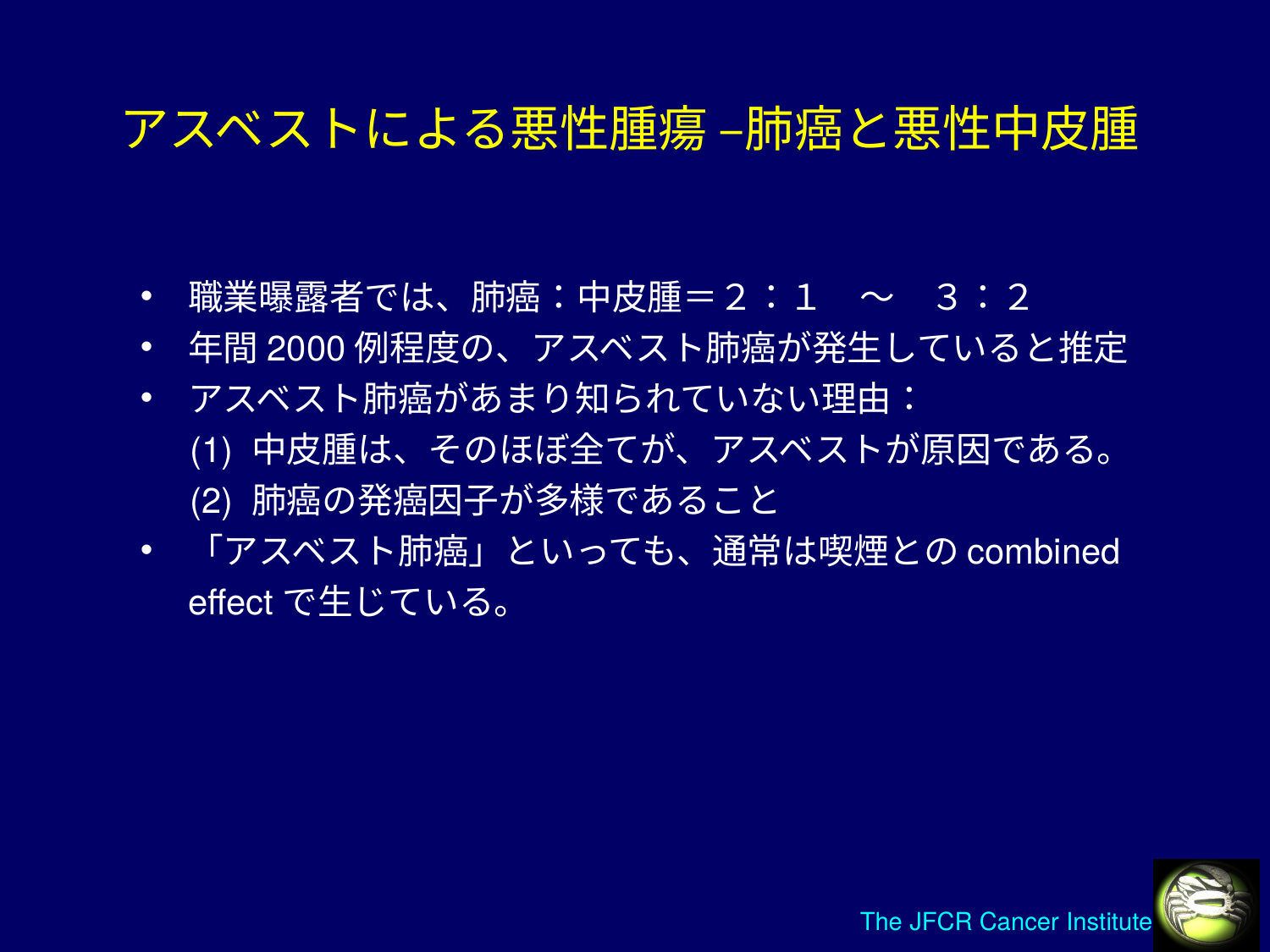

アスベストによる悪性腫瘍 –肺癌と悪性中皮腫
職業曝露者では、肺癌：中皮腫＝２：１　〜　３：２
年間2000例程度の、アスベスト肺癌が発生していると推定
アスベスト肺癌があまり知られていない理由：
(1) 中皮腫は、そのほぼ全てが、アスベストが原因である。
(2) 肺癌の発癌因子が多様であること
「アスベスト肺癌」といっても、通常は喫煙とのcombined effectで生じている。